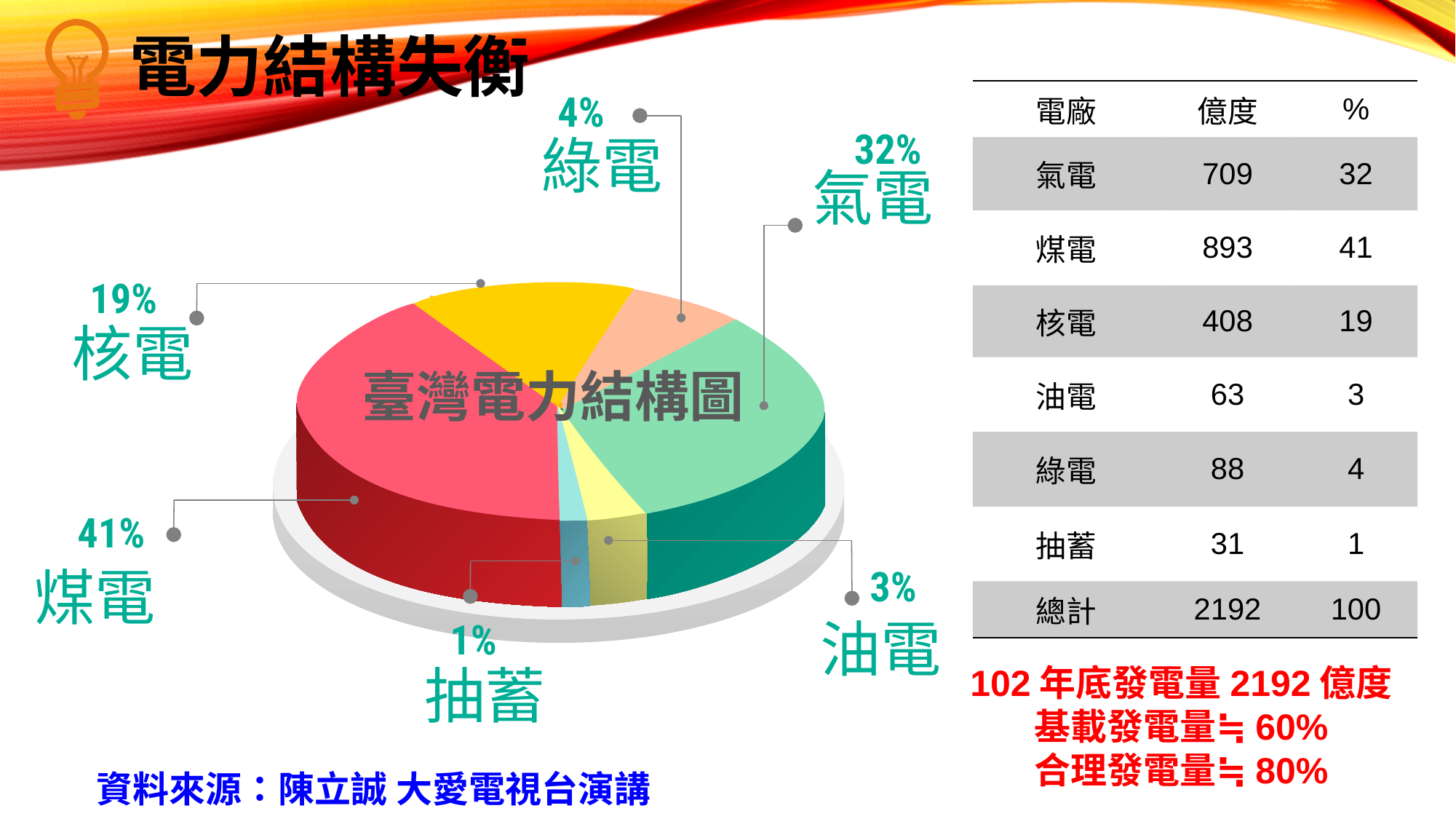

電力結構失衡
| 電廠 | 億度 | % |
| --- | --- | --- |
| 氣電 | 709 | 32 |
| 煤電 | 893 | 41 |
| 核電 | 408 | 19 |
| 油電 | 63 | 3 |
| 綠電 | 88 | 4 |
| 抽蓄 | 31 | 1 |
| 總計 | 2192 | 100 |
4%
32%

綠電
氣電

19%
核電

臺灣電力結構圖

41%
.
3%
煤電
1%
油電
102年底發電量2192億度
基載發電量≒60%
合理發電量≒80%

抽蓄
資料來源：陳立誠 大愛電視台演講